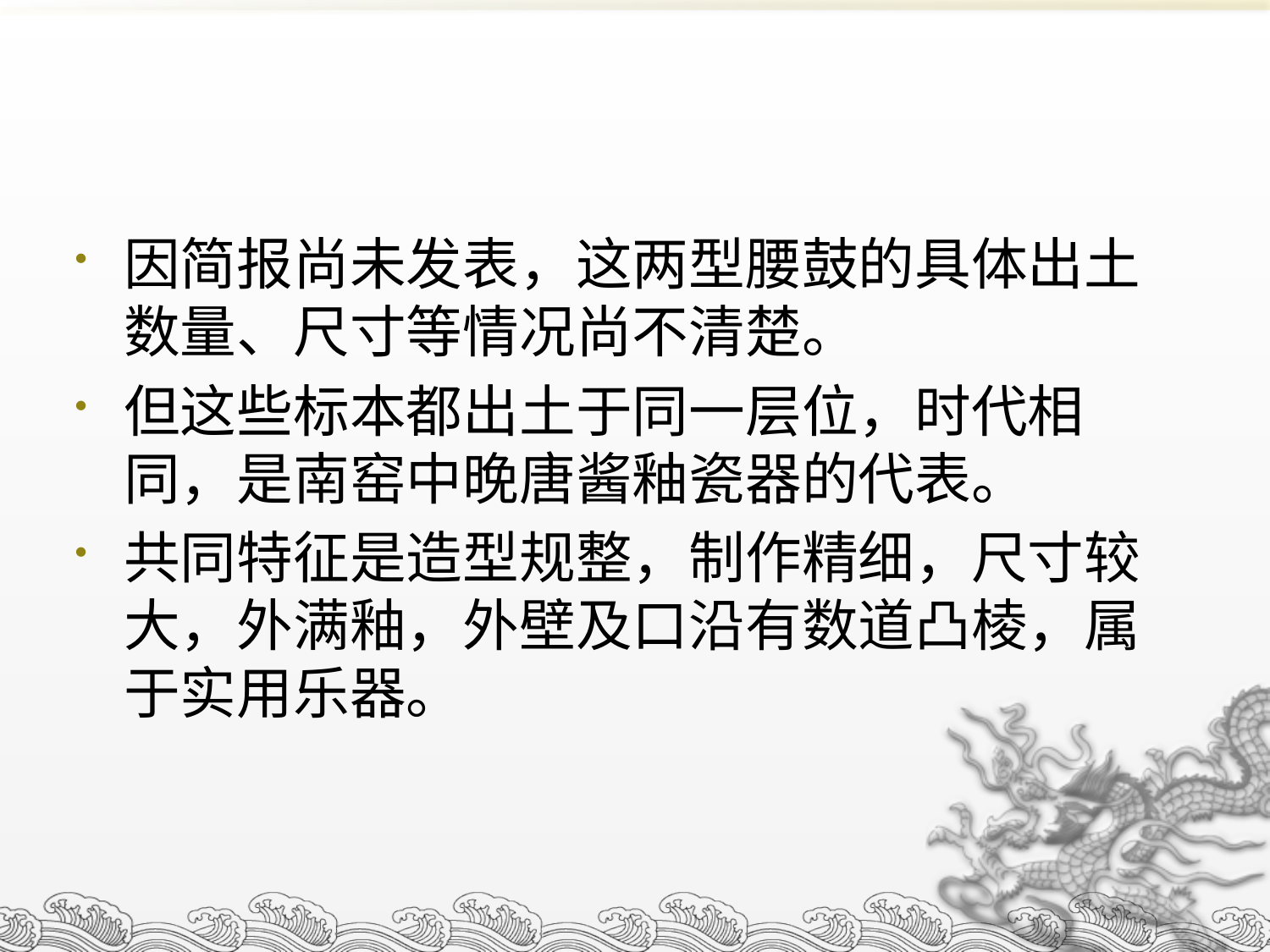

#
因简报尚未发表，这两型腰鼓的具体出土数量、尺寸等情况尚不清楚。
但这些标本都出土于同一层位，时代相同，是南窑中晚唐酱釉瓷器的代表。
共同特征是造型规整，制作精细，尺寸较大，外满釉，外壁及口沿有数道凸棱，属于实用乐器。